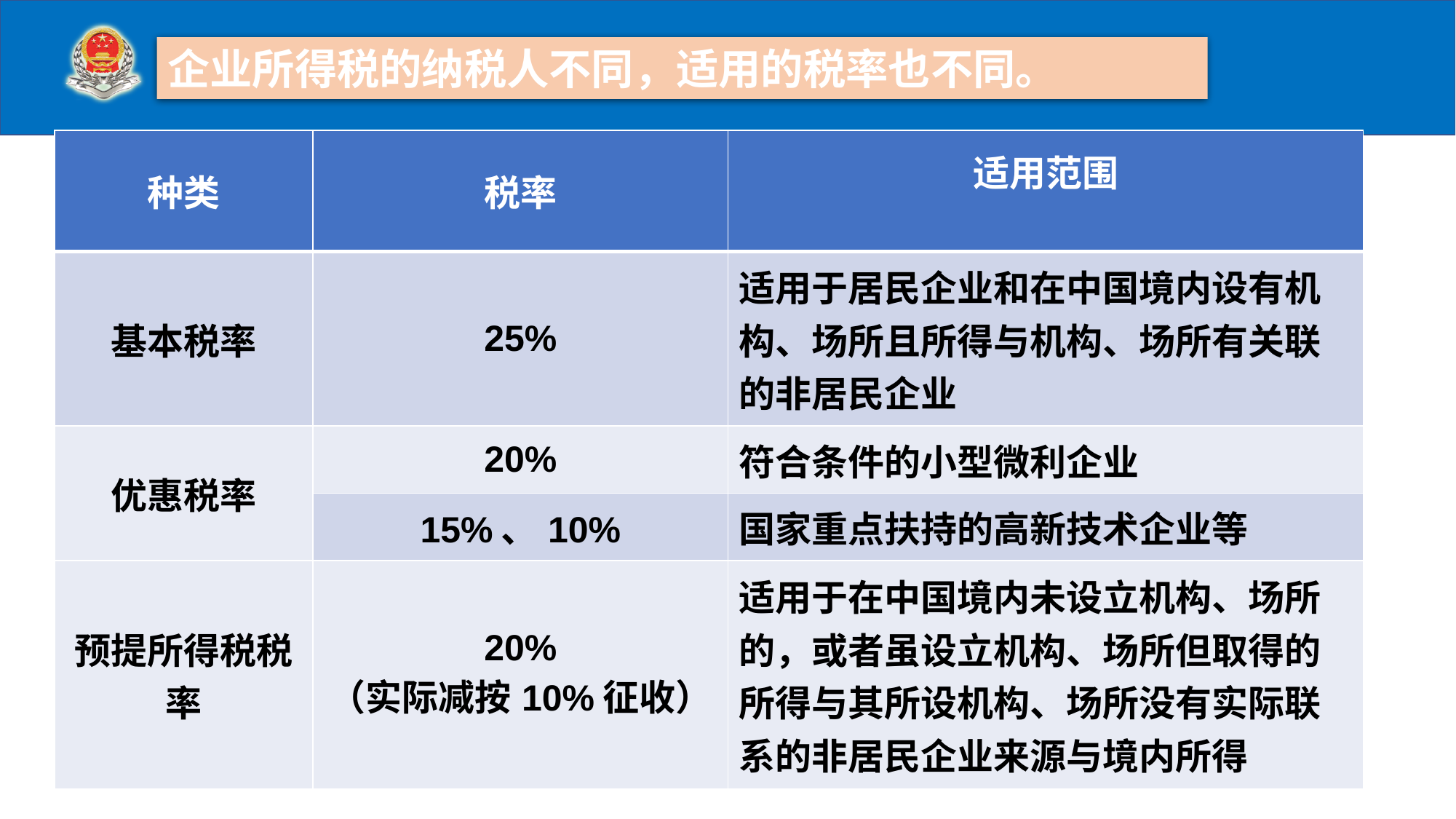

企业所得税的纳税人不同，适用的税率也不同。
| 种类 | 税率 | 适用范围 |
| --- | --- | --- |
| 基本税率 | 25% | 适用于居民企业和在中国境内设有机构、场所且所得与机构、场所有关联的非居民企业 |
| 优惠税率 | 20% | 符合条件的小型微利企业 |
|  | 15%、10% | 国家重点扶持的高新技术企业等 |
| 预提所得税税率 | 20% （实际减按10%征收） | 适用于在中国境内未设立机构、场所的，或者虽设立机构、场所但取得的所得与其所设机构、场所没有实际联系的非居民企业来源与境内所得 |